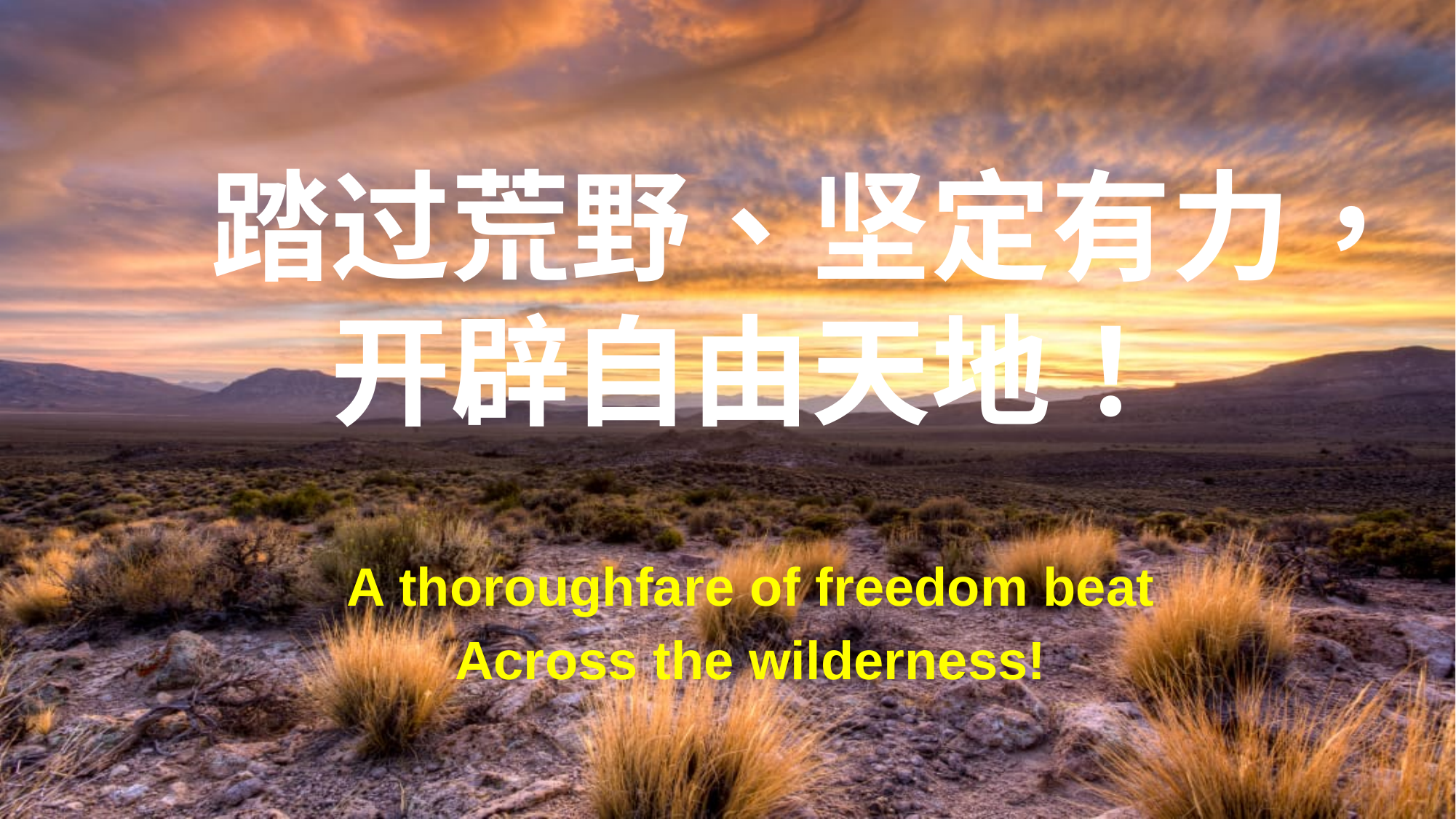

踏过荒野、坚定有力，
开辟自由天地！

A thoroughfare of freedom beat
Across the wilderness!